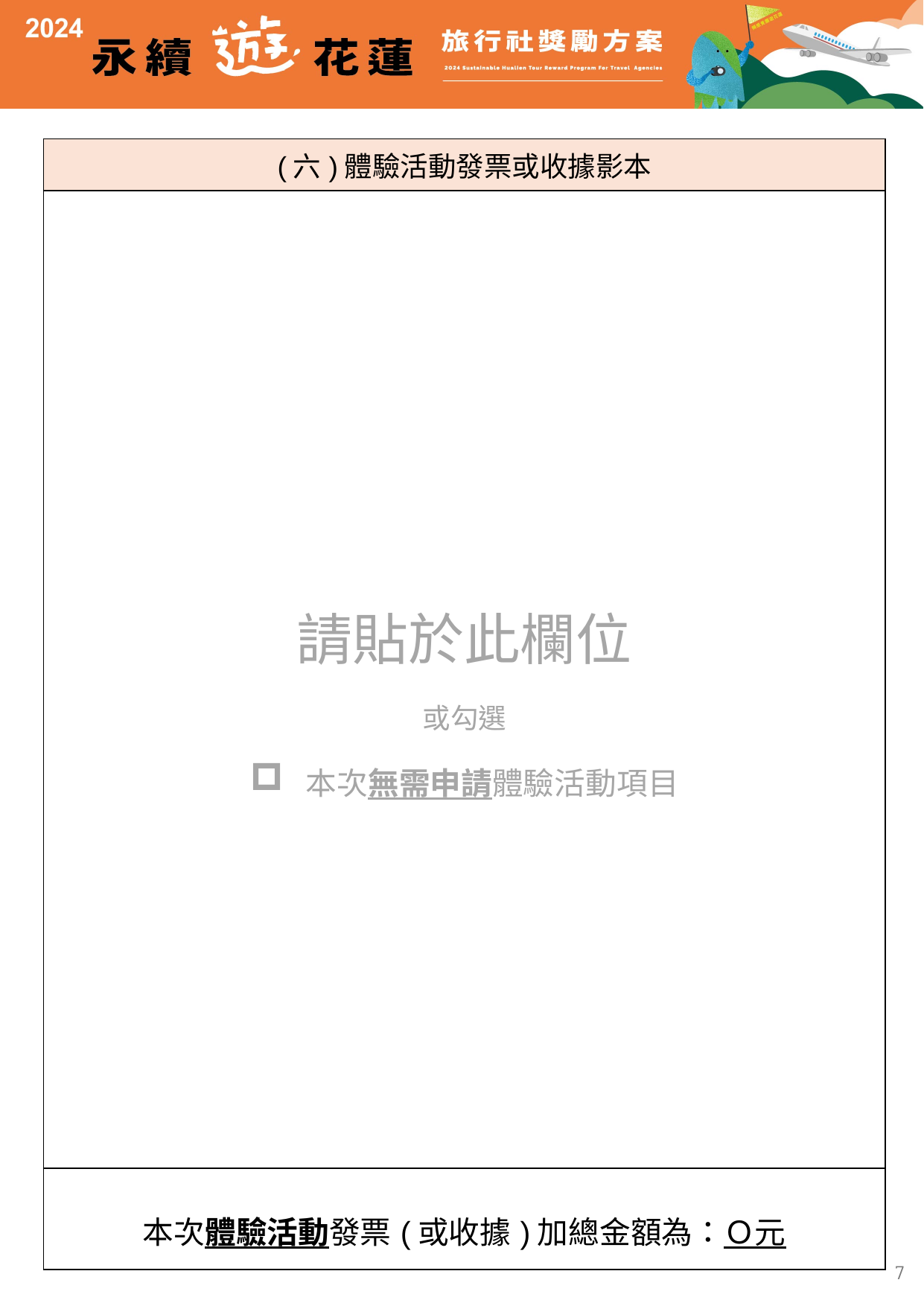

| (六)體驗活動發票或收據影本 |
| --- |
| 請貼於此欄位 或勾選 本次無需申請體驗活動項目 |
| 本次體驗活動發票(或收據)加總金額為：Ｏ元 |
7